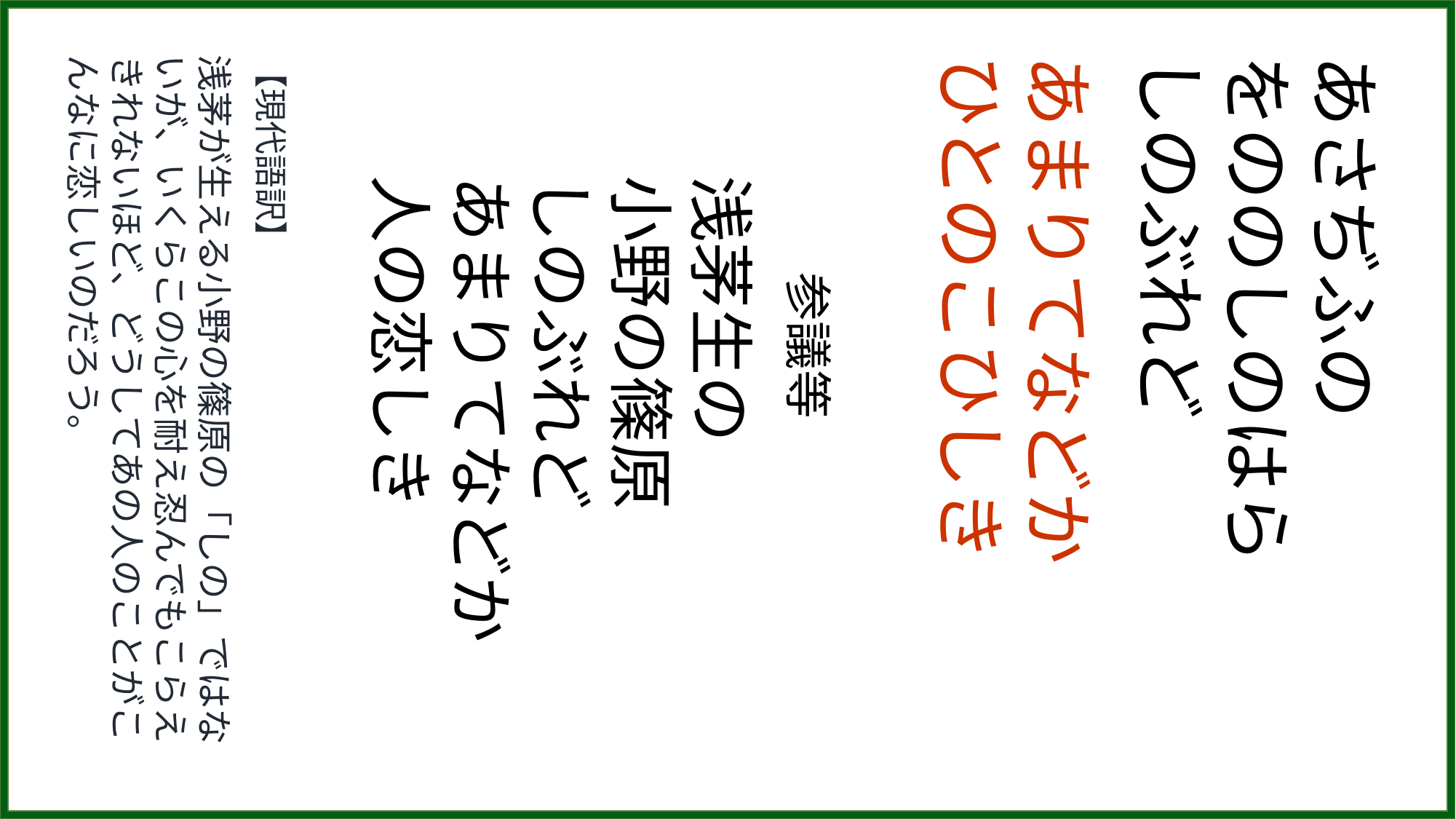

【現代語訳】

浅茅が生える小野の篠原の「しの」ではないが、いくらこの心を耐え忍んでもこらえきれないほど、どうしてあの人のことがこんなに恋しいのだろう。
　　参議等

浅茅生の
小野の篠原
しのぶれど
あまりてなどか
人の恋しき
あまりてなどか
ひとのこひしき
あさぢふの
をののしのはら
しのぶれど